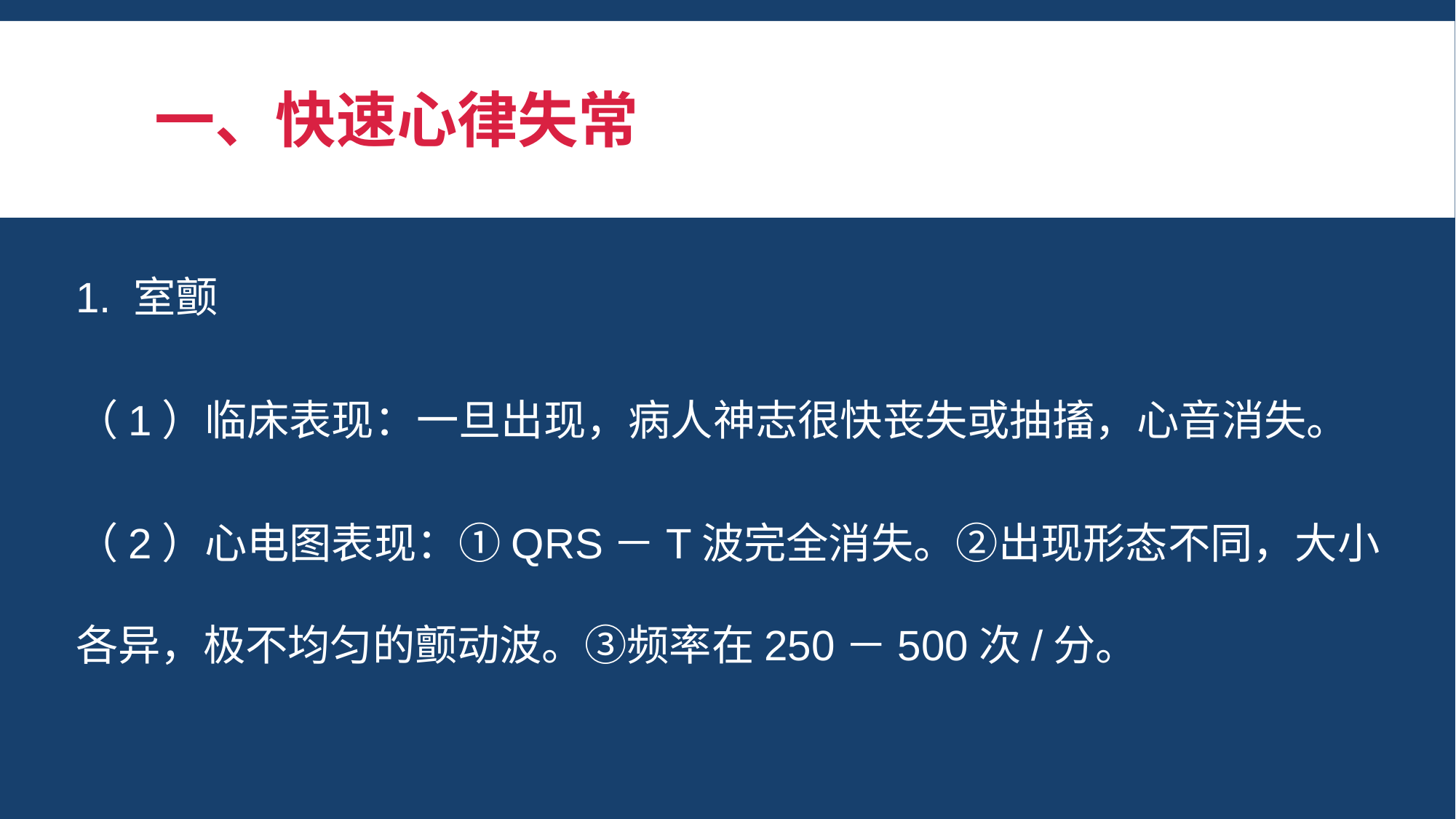

# 一、快速心律失常
1. 室颤
（1）临床表现：一旦出现，病人神志很快丧失或抽搐，心音消失。
（2）心电图表现：①QRS－T波完全消失。②出现形态不同，大小各异，极不均匀的颤动波。③频率在250－500次/分。